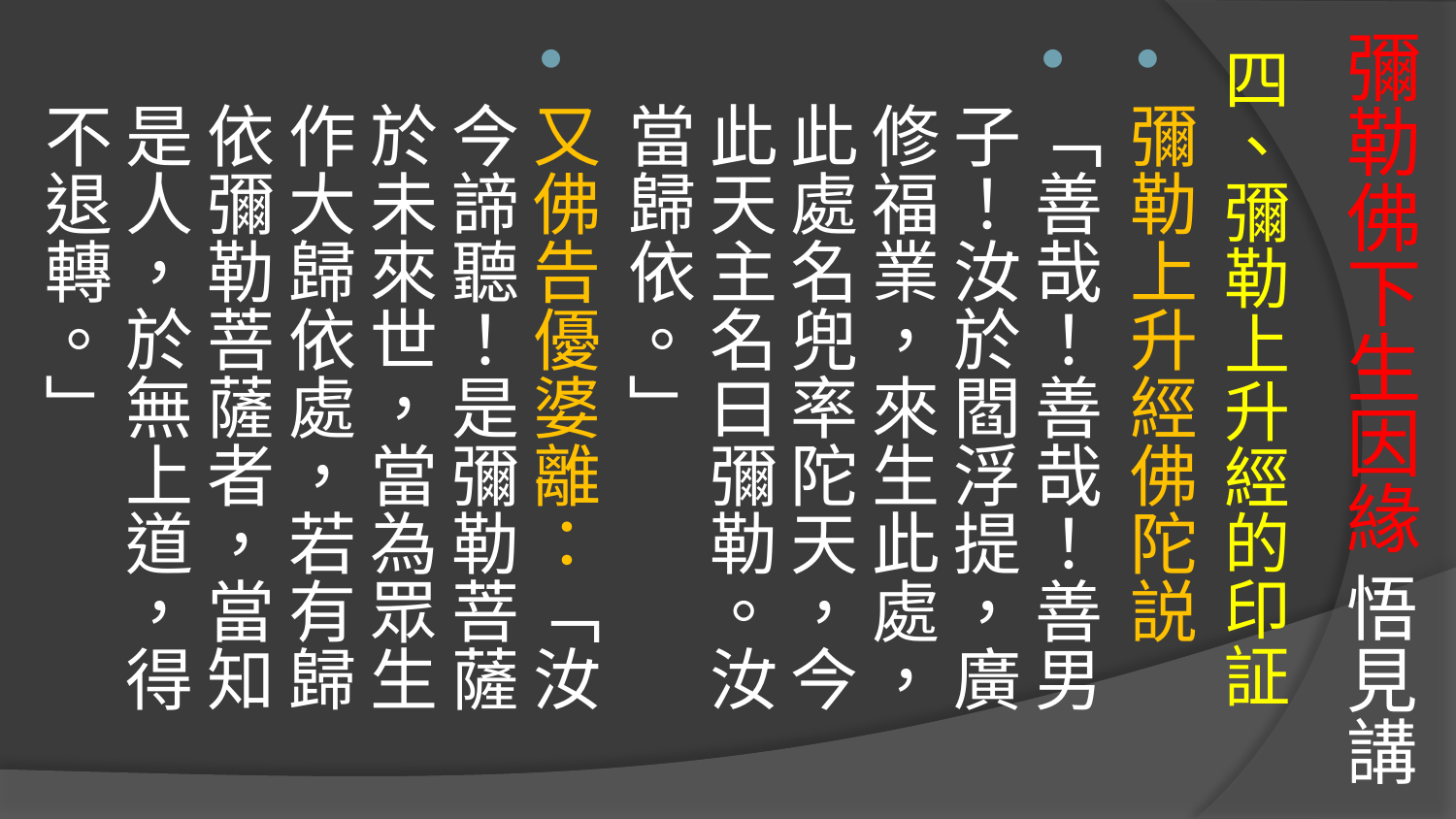

# 彌勒佛下生因緣 悟見講
四、彌勒上升經的印証
彌勒上升經佛陀説
「善哉！善哉！善男子！汝於閻浮提，廣修福業，來生此處，此處名兜率陀天，今此天主名曰彌勒。汝當歸依。」
又佛告優婆離：「汝今諦聽！是彌勒菩薩於未來世，當為眾生作大歸依處，若有歸依彌勒菩薩者，當知是人，於無上道，得不退轉。」